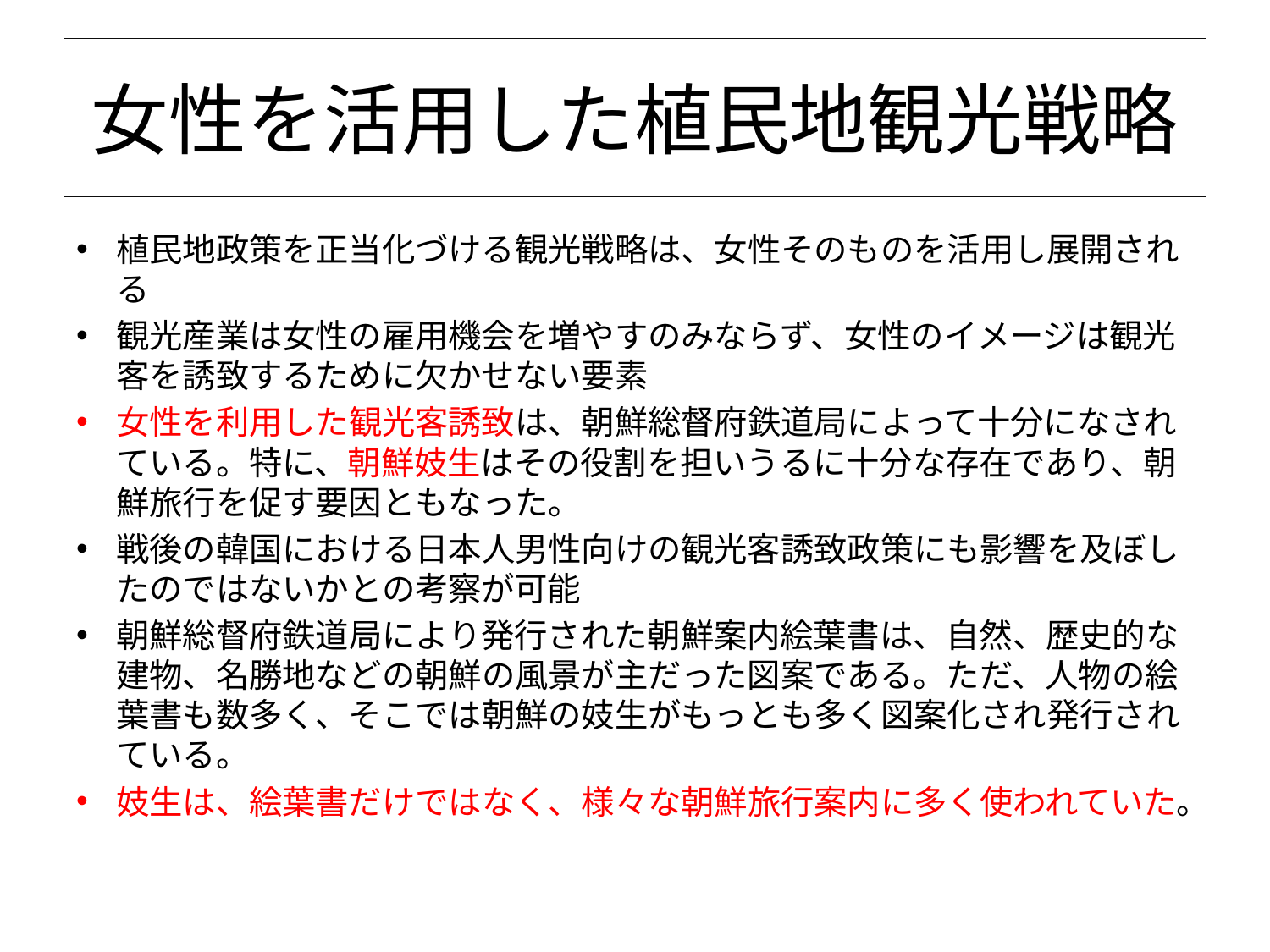

# 女性を活用した植民地観光戦略
植民地政策を正当化づける観光戦略は、女性そのものを活用し展開される
観光産業は女性の雇用機会を増やすのみならず、女性のイメージは観光客を誘致するために欠かせない要素
女性を利用した観光客誘致は、朝鮮総督府鉄道局によって十分になされている。特に、朝鮮妓生はその役割を担いうるに十分な存在であり、朝鮮旅行を促す要因ともなった。
戦後の韓国における日本人男性向けの観光客誘致政策にも影響を及ぼしたのではないかとの考察が可能
朝鮮総督府鉄道局により発行された朝鮮案内絵葉書は、自然、歴史的な建物、名勝地などの朝鮮の風景が主だった図案である。ただ、人物の絵葉書も数多く、そこでは朝鮮の妓生がもっとも多く図案化され発行されている。
妓生は、絵葉書だけではなく、様々な朝鮮旅行案内に多く使われていた。